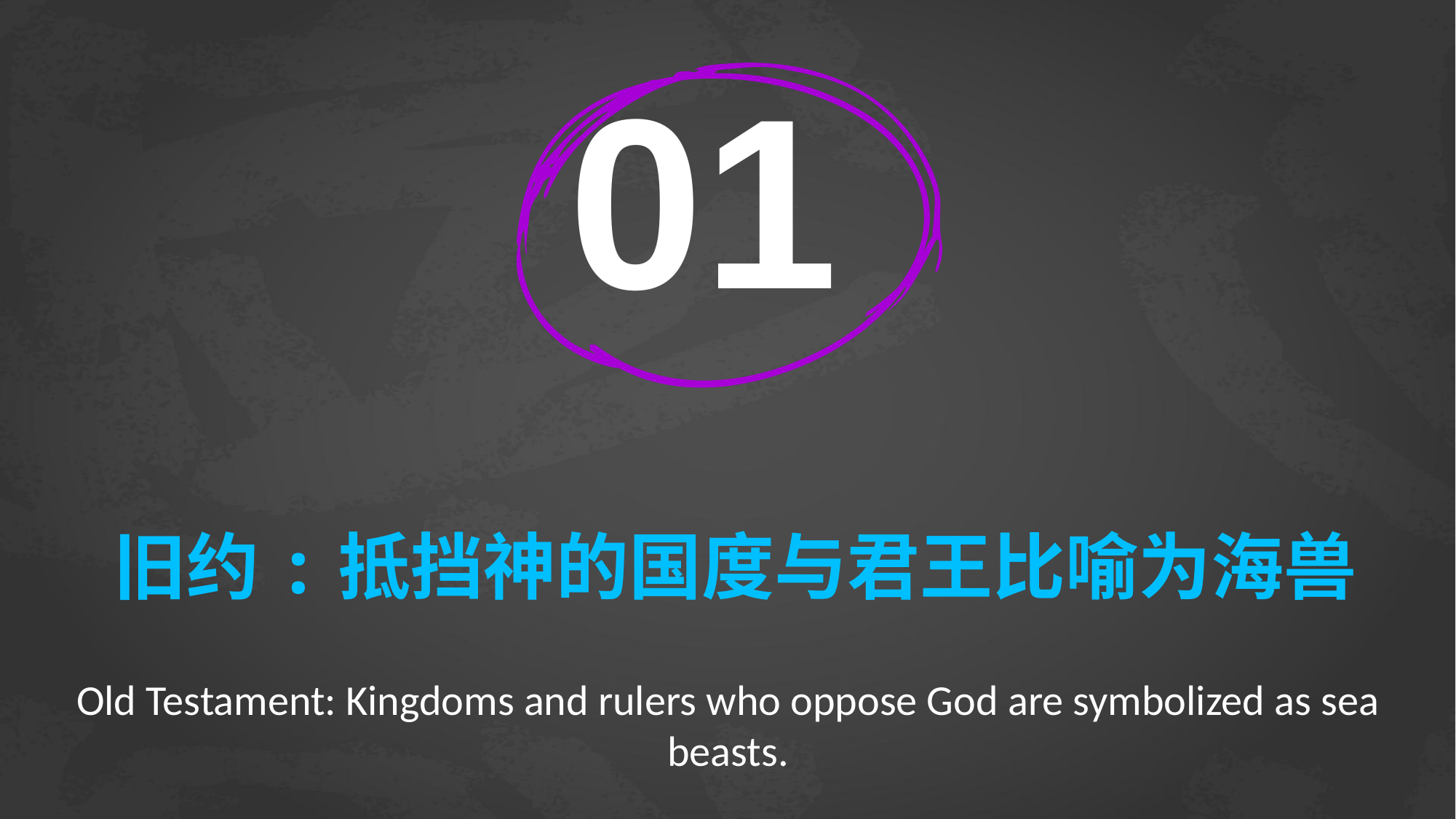

01
# 旧约:抵挡神的国度与君王比喻为海兽

Old Testament: Kingdoms and rulers who oppose God are symbolized as sea beasts.